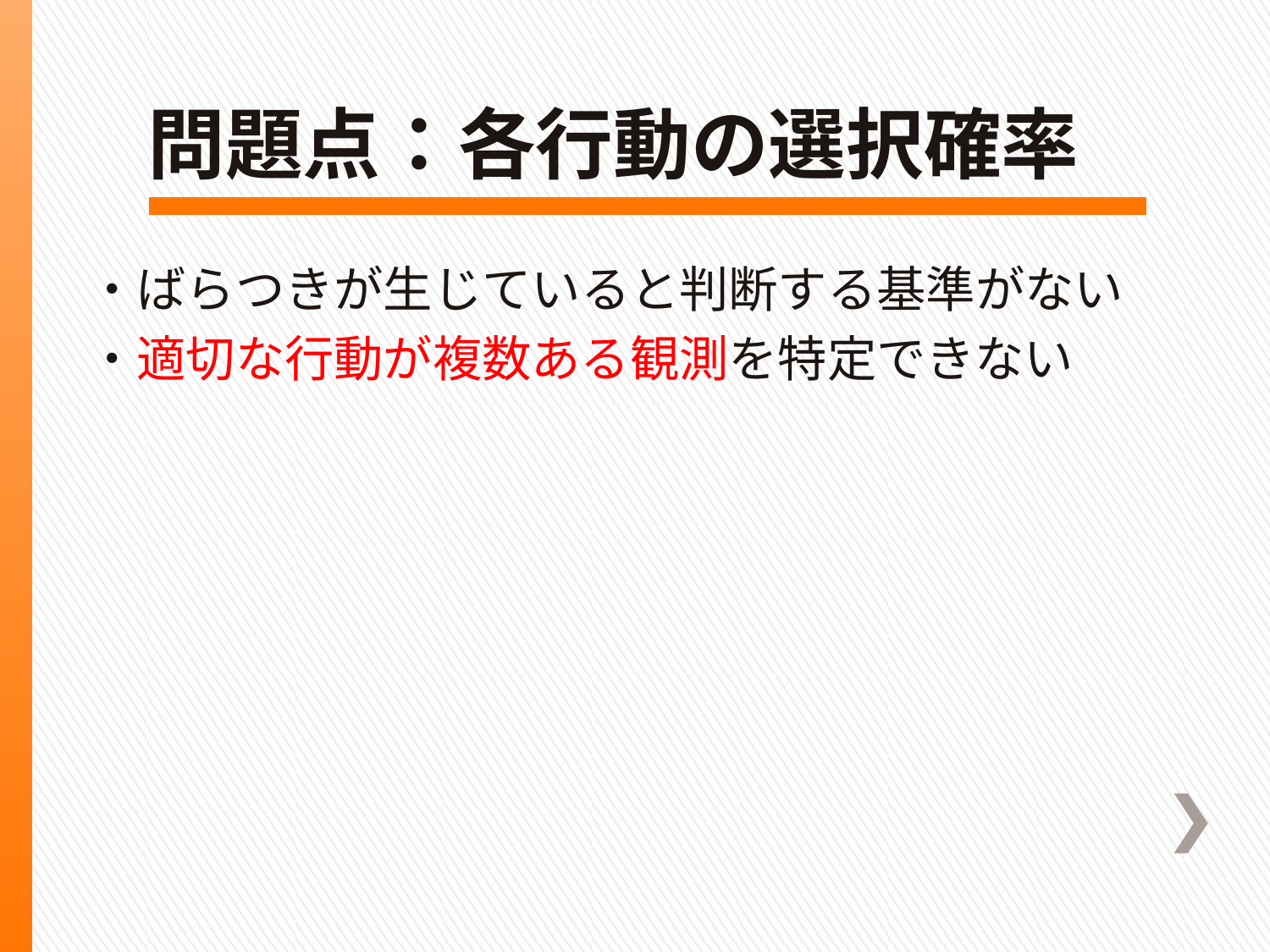

# 問題点：各行動の選択確率
・ばらつきが生じていると判断する基準がない
・適切な行動が複数ある観測を特定できない